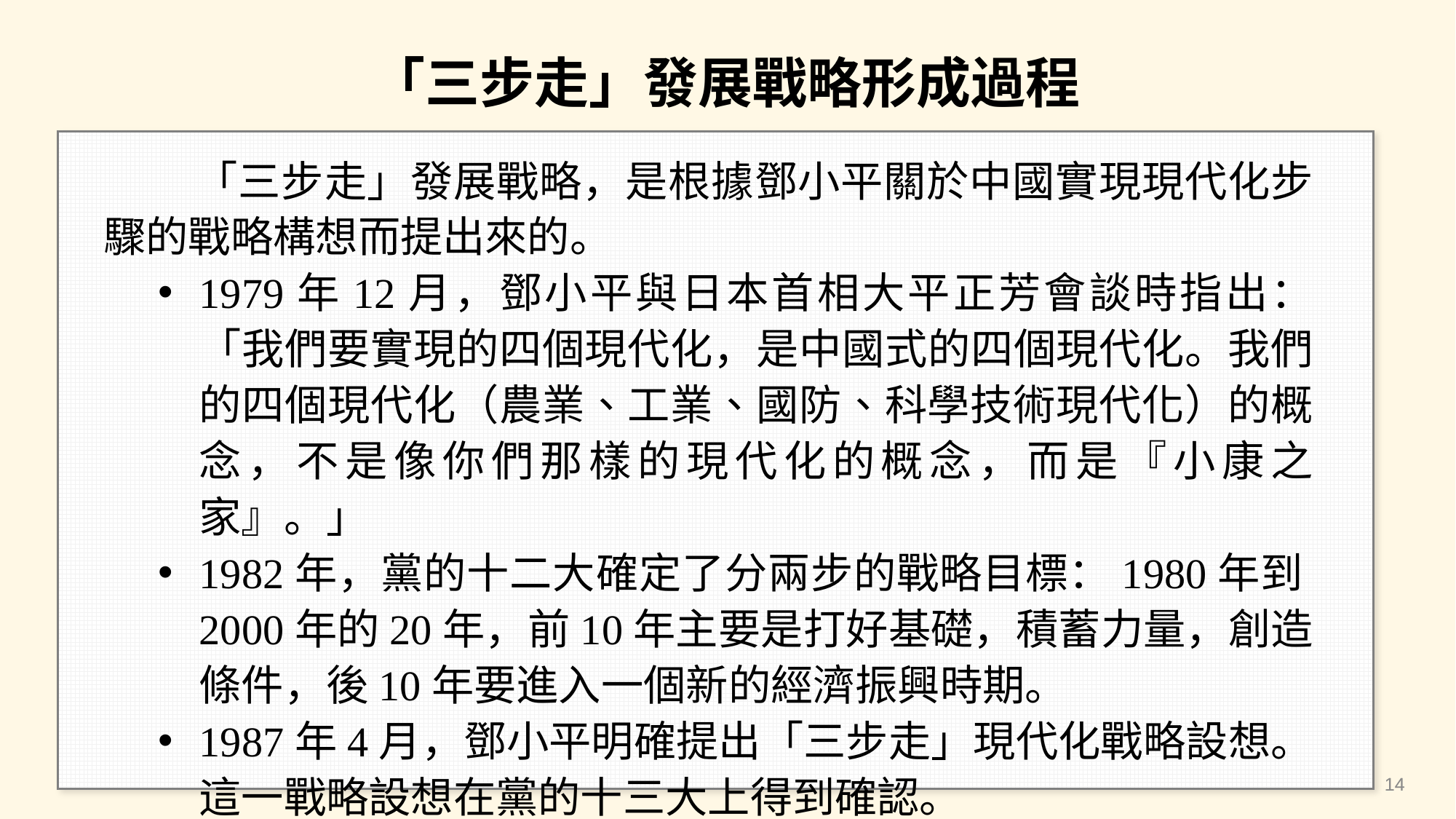

「三步走」發展戰略形成過程

        「三步走」發展戰略，是根據鄧小平關於中國實現現代化步驟的戰略構想而提出來的。
1979年12月，鄧小平與日本首相大平正芳會談時指出：「我們要實現的四個現代化，是中國式的四個現代化。我們的四個現代化（農業、工業、國防、科學技術現代化）的概念，不是像你們那樣的現代化的概念，而是『小康之家』。」
1982年，黨的十二大確定了分兩步的戰略目標：1980年到2000年的20年，前10年主要是打好基礎，積蓄力量，創造條件，後10年要進入一個新的經濟振興時期。
1987年4月，鄧小平明確提出「三步走」現代化戰略設想。這一戰略設想在黨的十三大上得到確認。